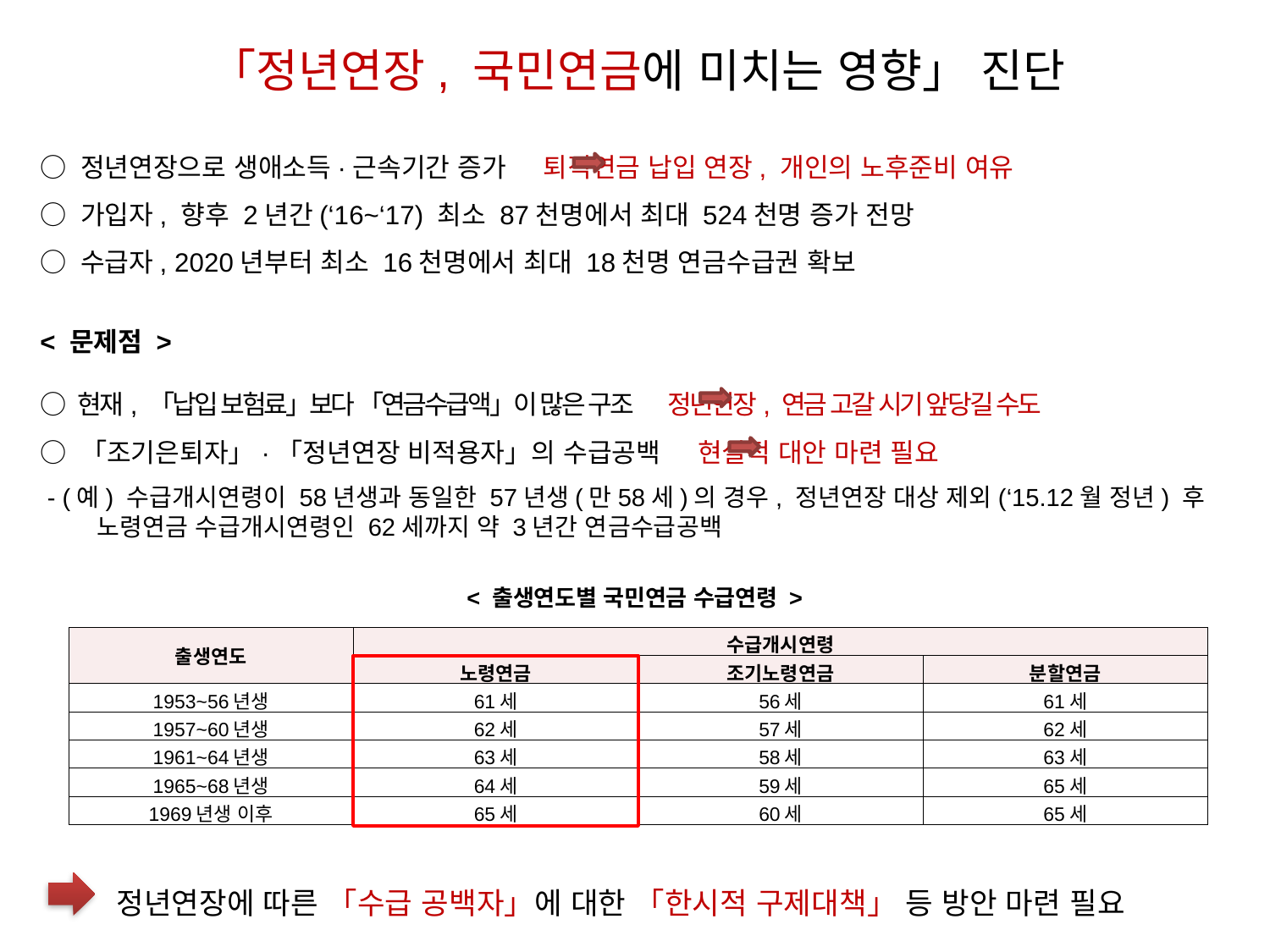

「정년연장, 국민연금에 미치는 영향」 진단
○ 정년연장으로 생애소득·근속기간 증가     퇴직연금 납입 연장, 개인의 노후준비 여유
○ 가입자, 향후 2년간(‘16~‘17) 최소 87천명에서 최대 524천명 증가 전망
○ 수급자, 2020년부터 최소 16천명에서 최대 18천명 연금수급권 확보

< 문제점 >

○ 현재, 「납입 보험료」보다 「연금수급액」이 많은 구조       정년연장, 연금 고갈 시기 앞당길 수도
○ 「조기은퇴자」·「정년연장 비적용자」의 수급공백     현실적 대안 마련 필요
 - (예) 수급개시연령이 58년생과 동일한 57년생(만58세)의 경우, 정년연장 대상 제외(‘15.12월 정년) 후
        노령연금 수급개시연령인 62세까지 약 3년간 연금수급공백

< 출생연도별 국민연금 수급연령 >
| 출생연도 | 수급개시연령 |  |  |
| --- | --- | --- | --- |
|  | 노령연금 | 조기노령연금 | 분할연금 |
| 1953~56년생 | 61세 | 56세 | 61세 |
| 1957~60년생 | 62세 | 57세 | 62세 |
| 1961~64년생 | 63세 | 58세 | 63세 |
| 1965~68년생 | 64세 | 59세 | 65세 |
| 1969년생 이후 | 65세 | 60세 | 65세 |

정년연장에 따른 「수급 공백자」에 대한 「한시적 구제대책」 등 방안 마련 필요